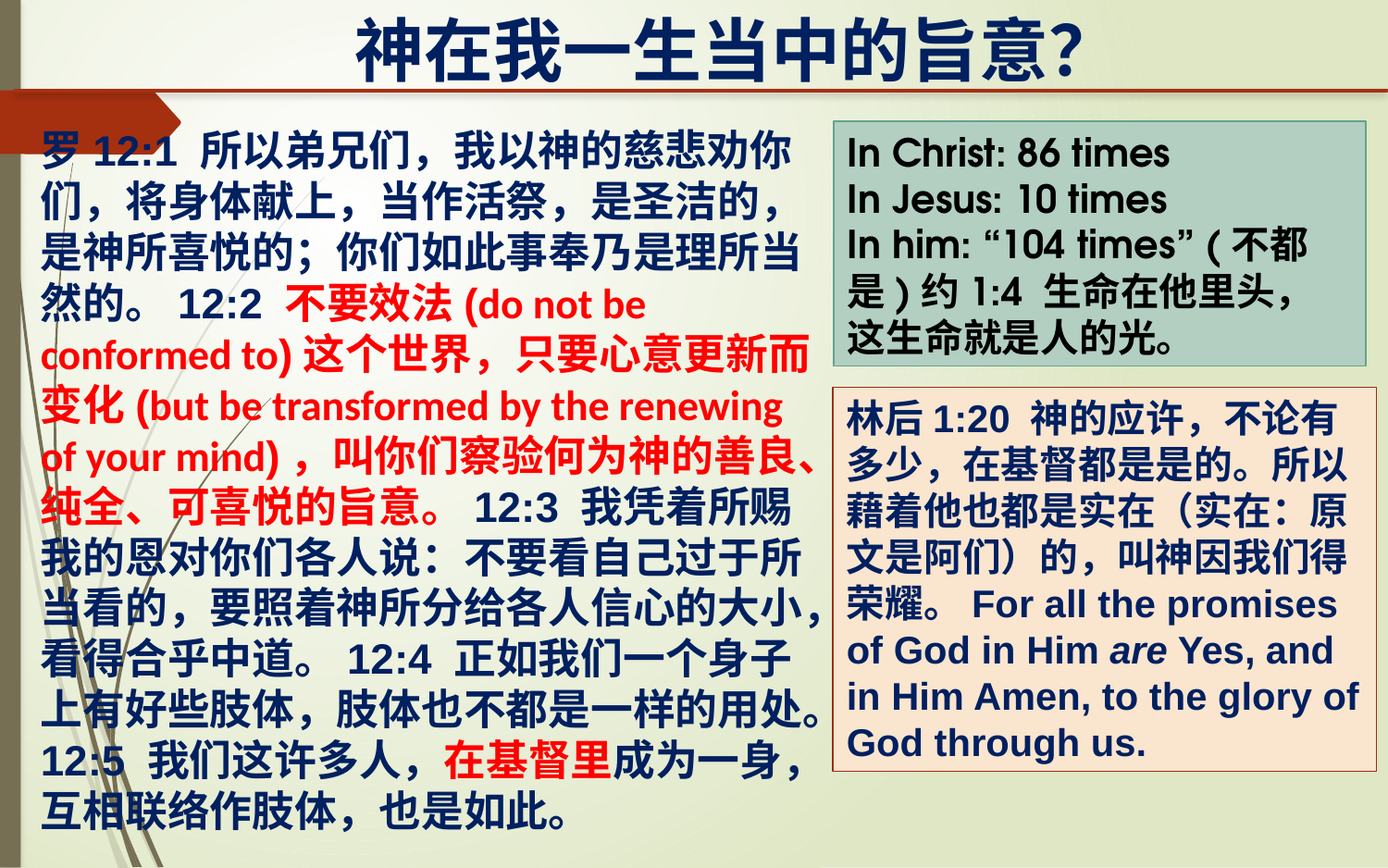

神在我一生当中的旨意？
罗12:1 所以弟兄们，我以神的慈悲劝你们，将身体献上，当作活祭，是圣洁的，是神所喜悦的；你们如此事奉乃是理所当然的。12:2 不要效法(do not be conformed to)这个世界，只要心意更新而变化(but be transformed by the renewing of your mind)，叫你们察验何为神的善良、纯全、可喜悦的旨意。12:3 我凭着所赐我的恩对你们各人说：不要看自己过于所当看的，要照着神所分给各人信心的大小，看得合乎中道。12:4 正如我们一个身子上有好些肢体，肢体也不都是一样的用处。12:5 我们这许多人，在基督里成为一身，互相联络作肢体，也是如此。
In Christ: 86 times
In Jesus: 10 times
In him: “104 times” (不都是)约1:4 生命在他里头，这生命就是人的光。
林后1:20 神的应许，不论有多少，在基督都是是的。所以藉着他也都是实在（实在：原文是阿们）的，叫神因我们得荣耀。For all the promises of God in Him are Yes, and in Him Amen, to the glory of God through us.